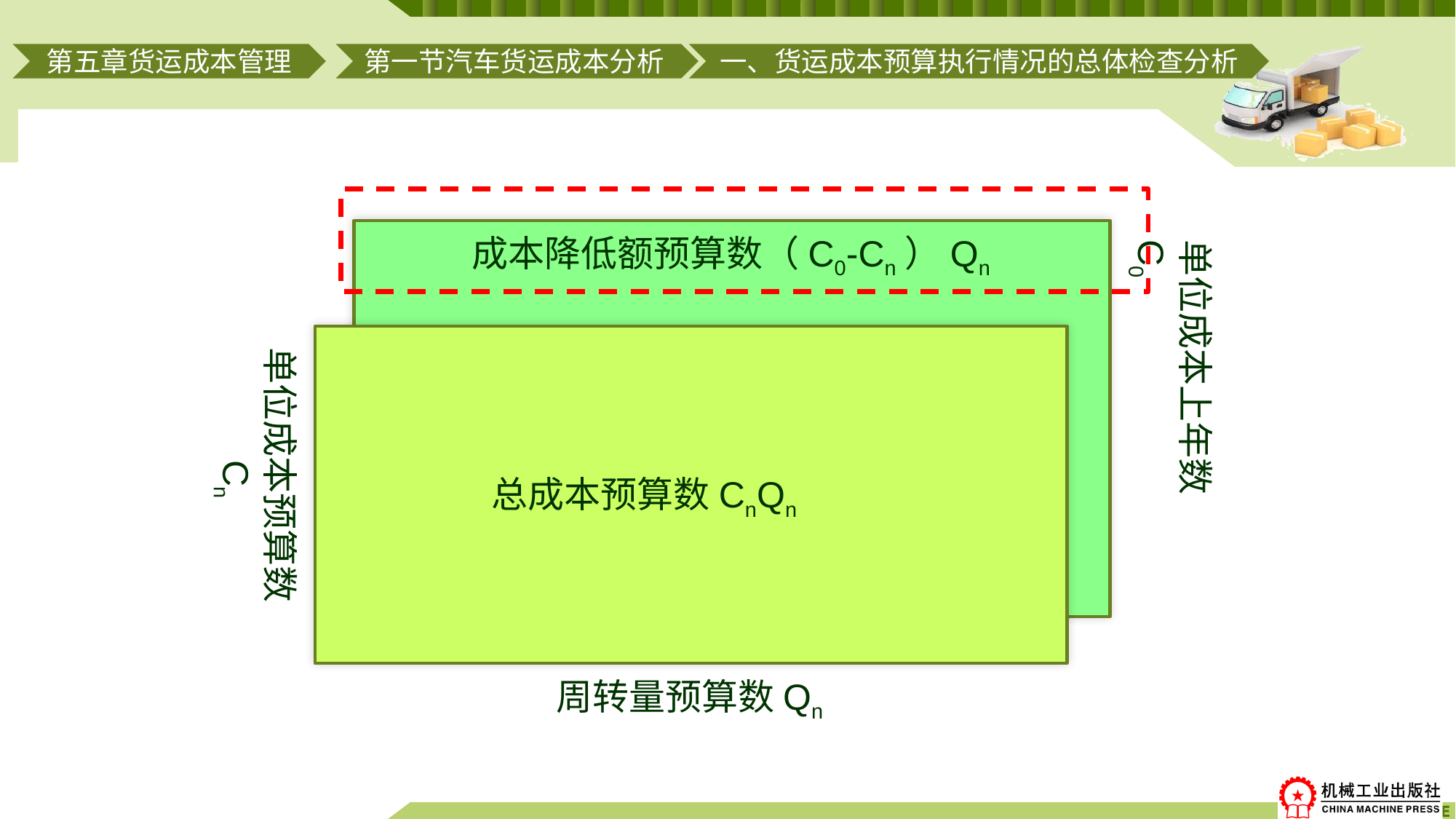

第一节汽车货运成本分析
一、货运成本预算执行情况的总体检查分析
第五章货运成本管理

单位成本上年数C0
成本降低额预算数（C0-Cn）Qn
单位成本预算数Cn

总成本预算数CnQn
周转量预算数Qn